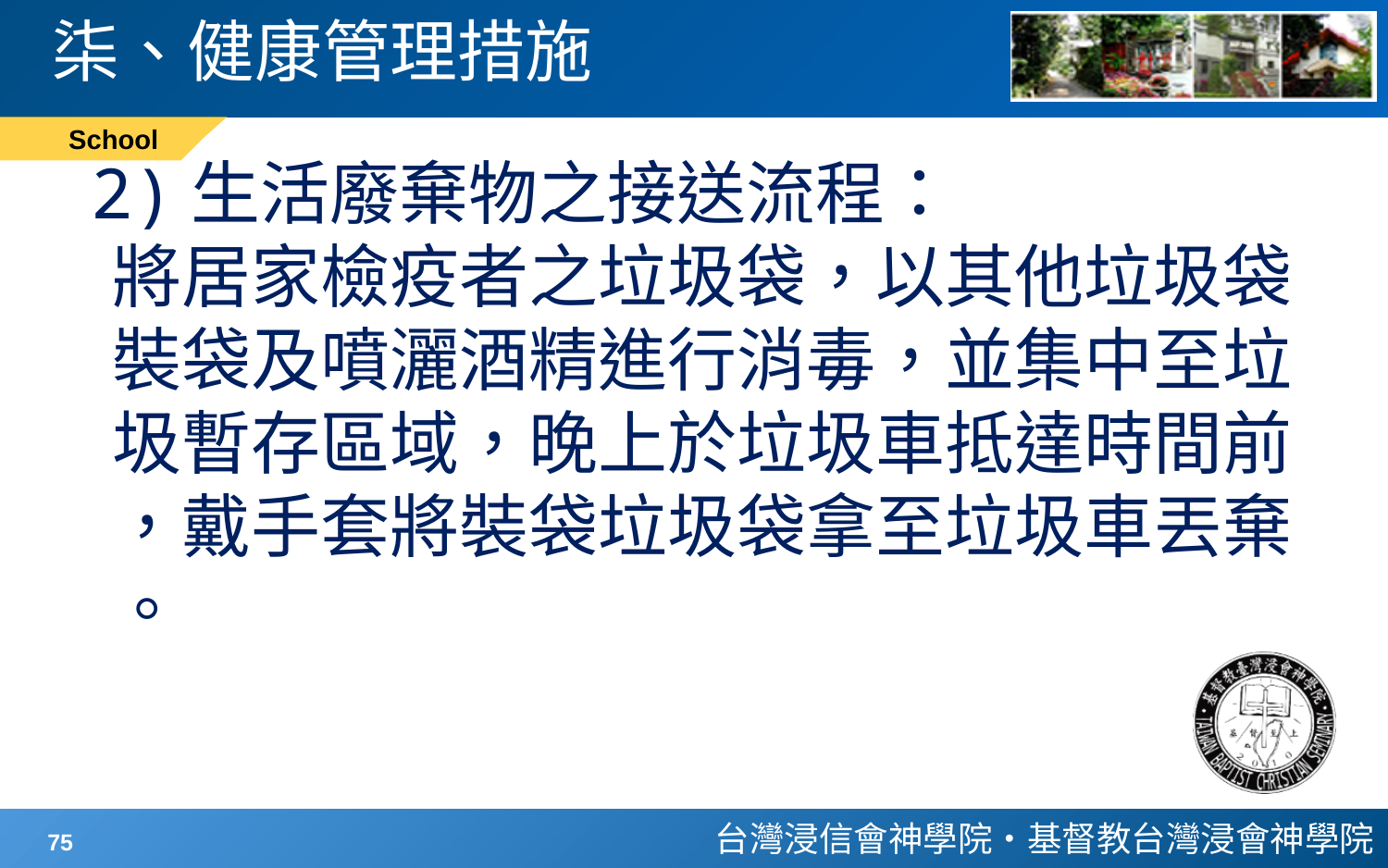

# 柒、健康管理措施
School
 2)生活廢棄物之接送流程：
   將居家檢疫者之垃圾袋，以其他垃圾袋
   裝袋及噴灑酒精進行消毒，並集中至垃
   圾暫存區域，晚上於垃圾車抵達時間前
   ，戴手套將裝袋垃圾袋拿至垃圾車丟棄
   。